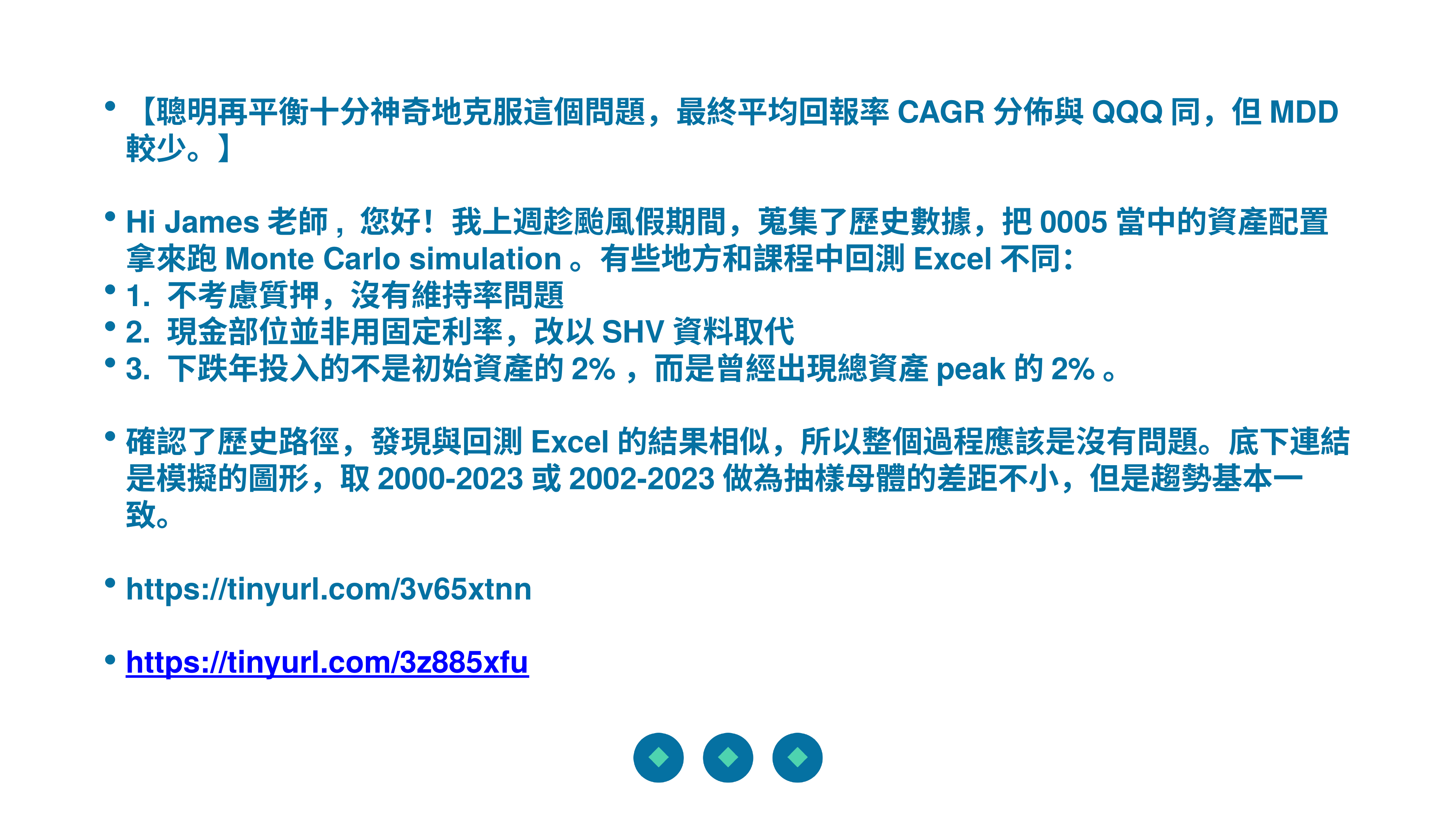

【聰明再平衡十分神奇地克服這個問題，最終平均回報率CAGR分佈與QQQ同，但MDD較少。】

Hi James老師, 您好！我上週趁颱風假期間，蒐集了歷史數據，把0005當中的資產配置拿來跑Monte Carlo simulation。有些地方和課程中回測Excel不同：
1. 不考慮質押，沒有維持率問題
2. 現金部位並非用固定利率，改以SHV資料取代
3. 下跌年投入的不是初始資產的2%，而是曾經出現總資產peak的2%。

確認了歷史路徑，發現與回測Excel的結果相似，所以整個過程應該是沒有問題。底下連結是模擬的圖形，取2000-2023或2002-2023做為抽樣母體的差距不小，但是趨勢基本一致。

https://tinyurl.com/3v65xtnn

https://tinyurl.com/3z885xfu